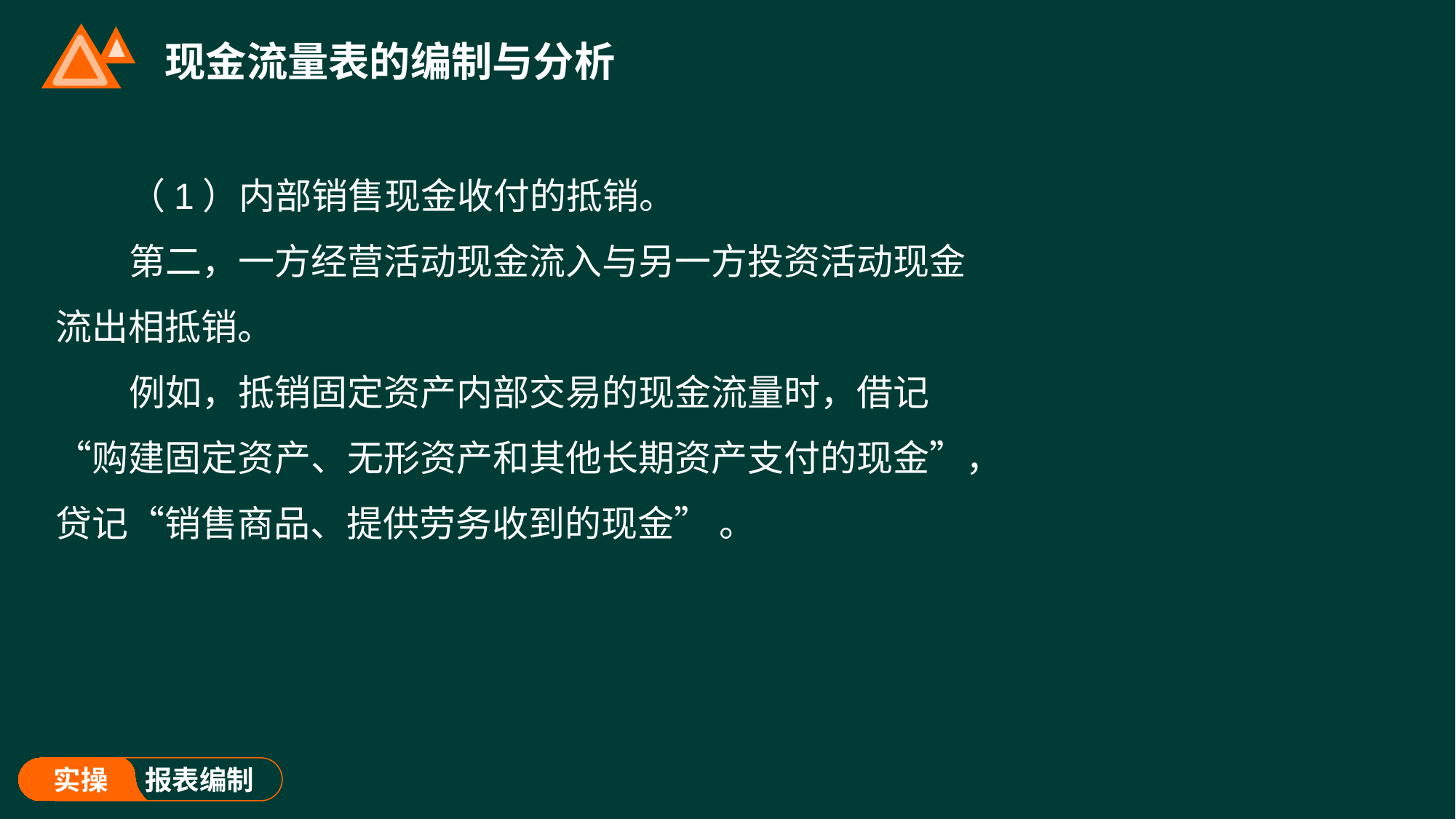

# 现金流量表的编制与分析
（1）内部销售现金收付的抵销。
第二，一方经营活动现金流入与另一方投资活动现金流出相抵销。
例如，抵销固定资产内部交易的现金流量时，借记“购建固定资产、无形资产和其他长期资产支付的现金”，贷记“销售商品、提供劳务收到的现金” 。